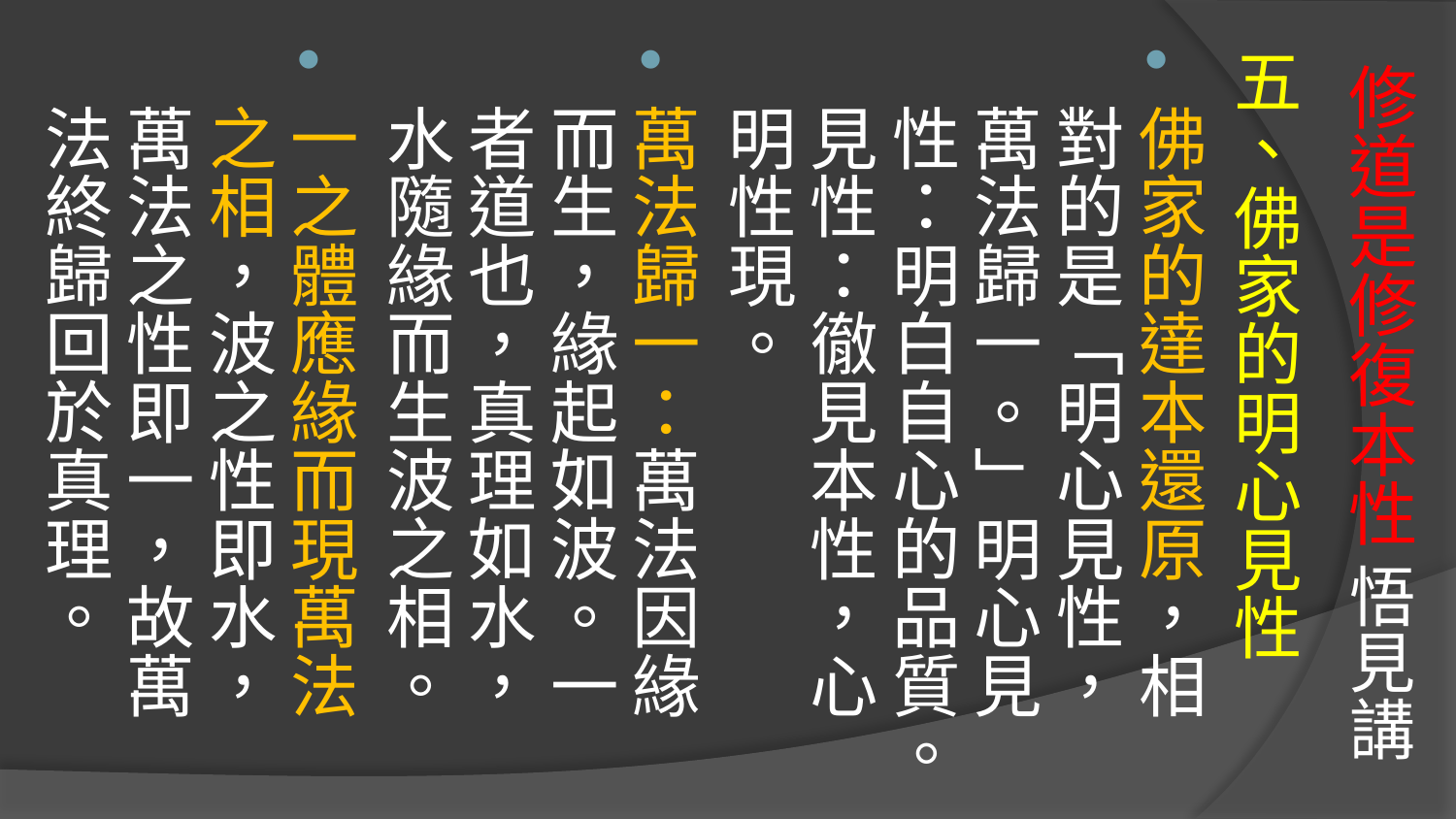

五、佛家的明心見性
佛家的達本還原，相對的是「明心見性，萬法歸一。」明心見性：明白自心的品質。見性：徹見本性，心明性現。
萬法歸一：萬法因緣而生，緣起如波。一者道也，真理如水，水隨緣而生波之相。
一之體應緣而現萬法之相，波之性即水，萬法之性即一，故萬法終歸回於真理。
# 修道是修復本性 悟見講